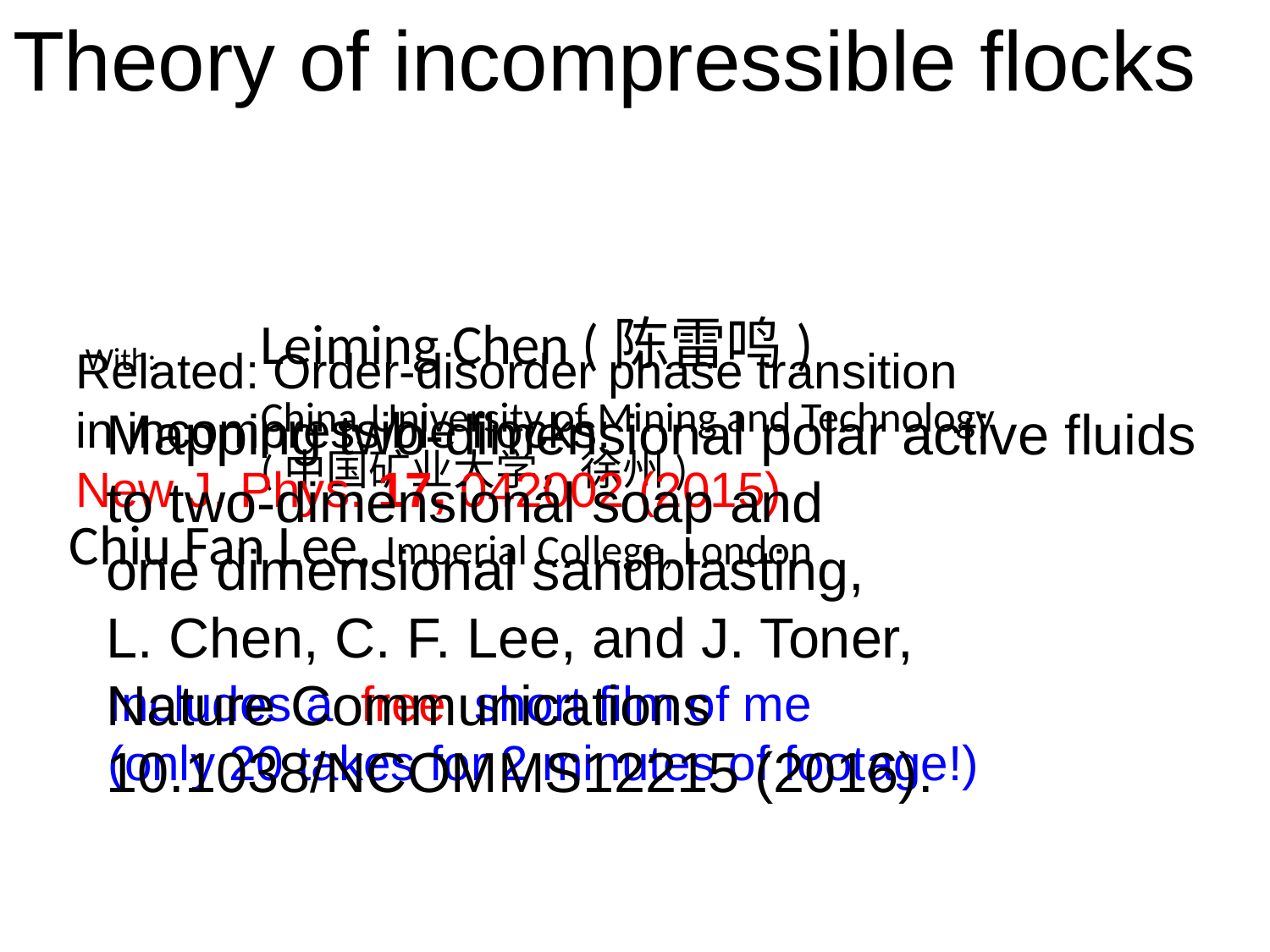

Theory of incompressible flocks
Leiming Chen (陈雷鸣)
China University of Mining and Technology
(中国矿业大学，徐州)
With:
Related: Order-disorder phase transition
in incompressible flocks:
New J. Phys. 17, 042002 (2015)

Mapping two-dimensional polar active fluids
to two-dimensional soap and
one dimensional sandblasting,
L. Chen, C. F. Lee, and J. Toner,
Nature Communications
10.1038/NCOMMS12215 (2016).

Chiu Fan Lee, Imperial College, London
Includes a  free  short film of me
(only 20 takes for 2 minutes of footage!)